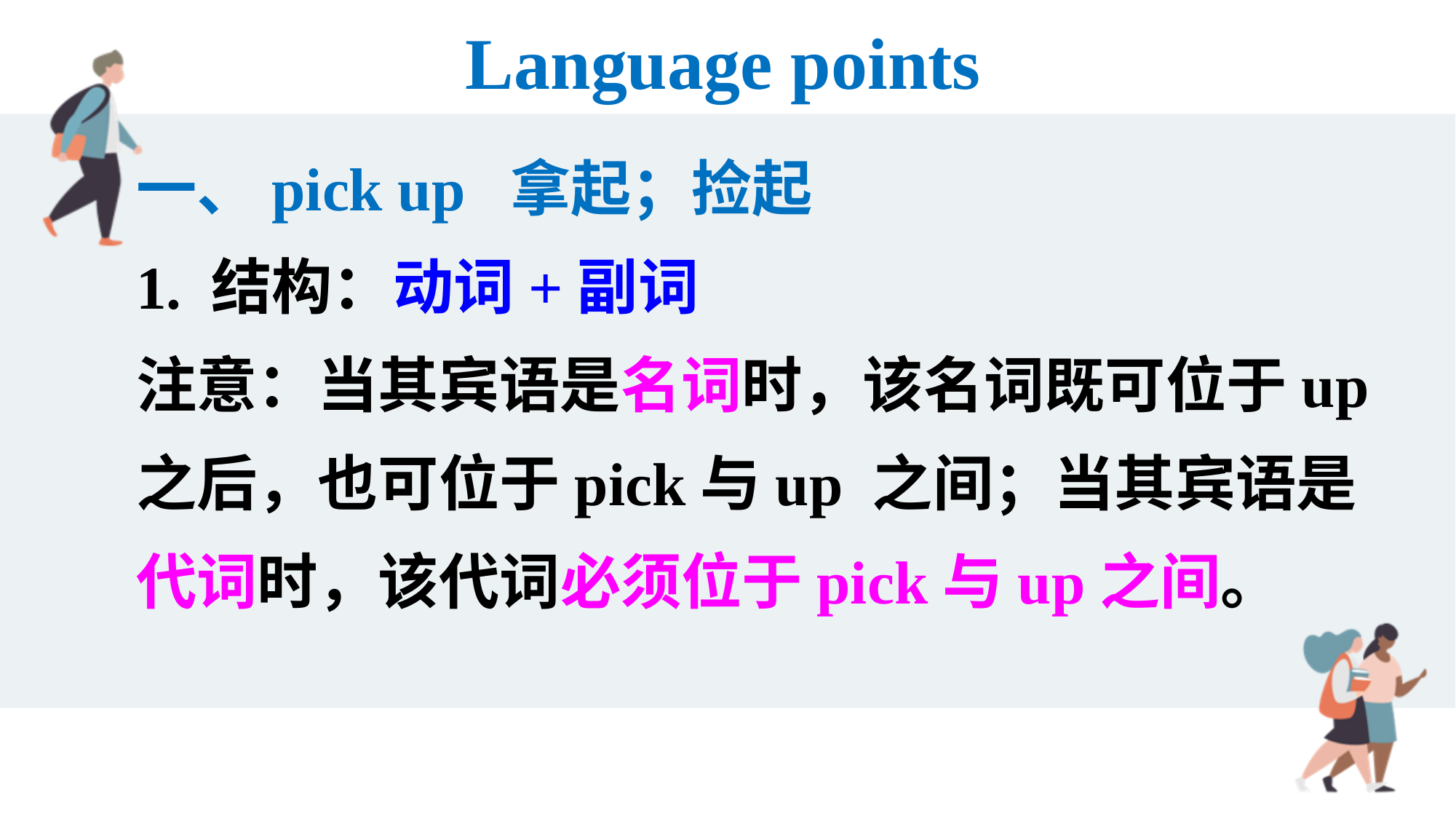

Language points
一、pick up  拿起；捡起
1. 结构：动词+副词
注意：当其宾语是名词时，该名词既可位于up之后，也可位于pick与up 之间；当其宾语是代词时，该代词必须位于pick与up之间。